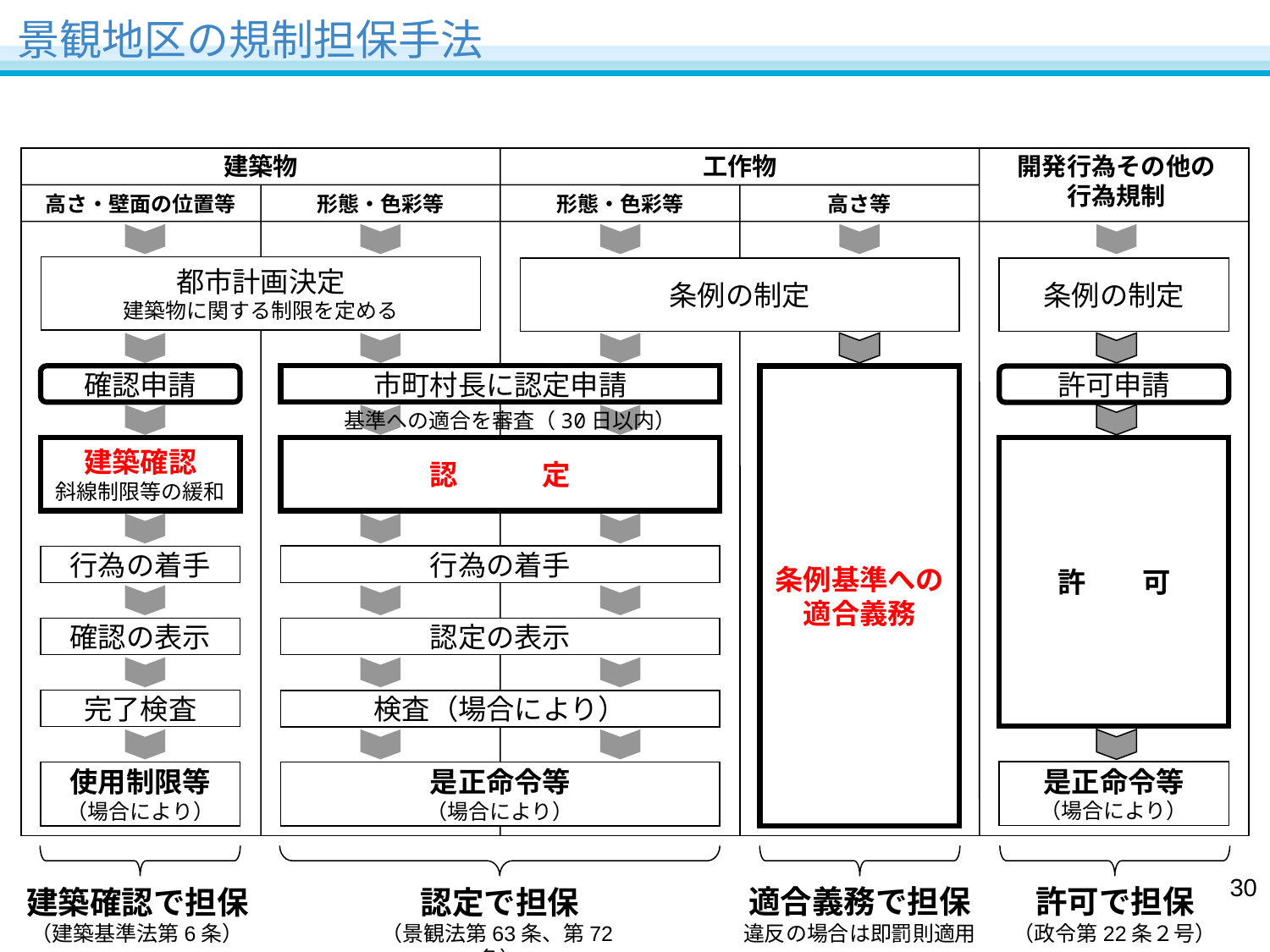

景観地区の規制担保手法

建築物
工作物
開発行為その他の
行為規制

高さ・壁面の位置等

形態・色彩等
形態・色彩等

高さ等

都市計画決定
建築物に関する制限を定める
条例の制定
条例の制定

確認申請
市町村長に認定申請
条例基準への
適合義務
許可申請

基準への適合を審査（30日以内）
建築確認
斜線制限等の緩和
認　　　定
許　　可
行為の着手
行為の着手
確認の表示
認定の表示

完了検査
検査（場合により）

是正命令等
（場合により）
是正命令等
（場合により）
使用制限等
（場合により）
30
適合義務で担保
違反の場合は即罰則適用
許可で担保
（政令第22条２号）
建築確認で担保
（建築基準法第6条）
認定で担保
（景観法第63条、第72条）